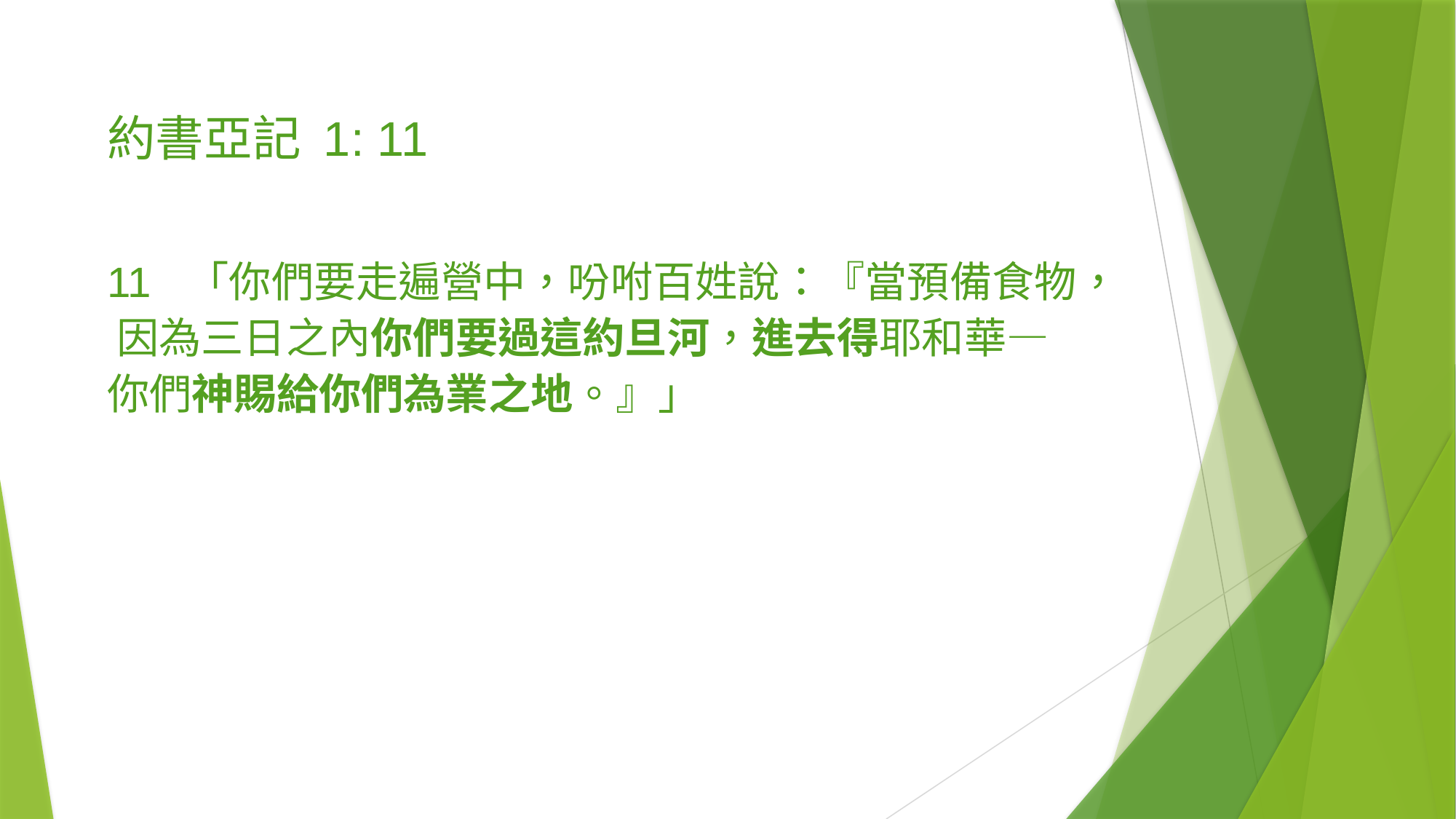

約書亞記 1: 11

11 「你們要走遍營中，吩咐百姓說：『當預備食物， 因為三日之內你們要過這約旦河，進去得耶和華—你們神賜給你們為業之地。』」